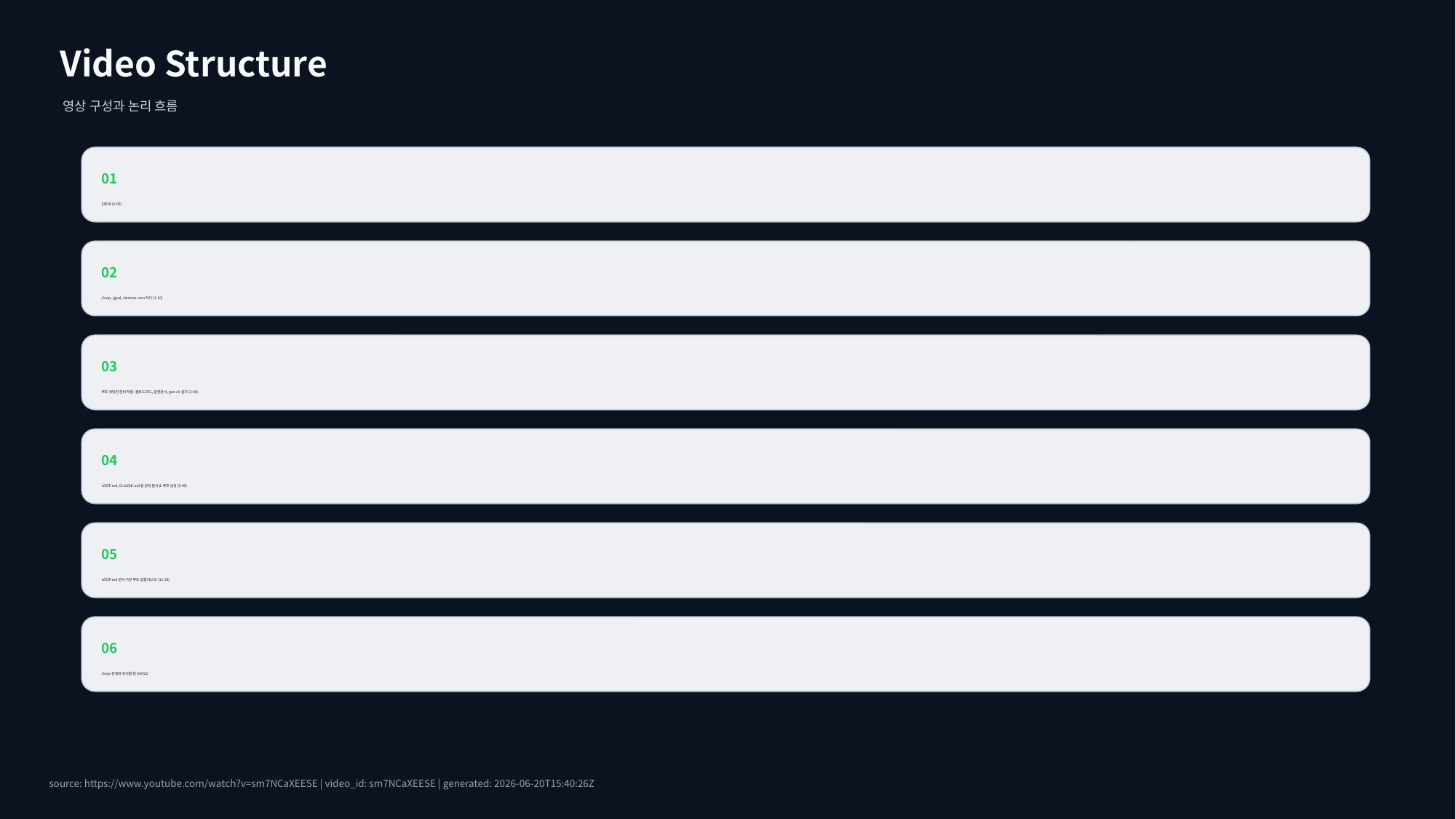

Video Structure
영상 구성과 논리 흐름

01
인트로 (0:00)

02
/loop, /goal, Hermes cron 차이 (1:10)

03
루프 셋팅전 준비 작업: 클로드코드, 운영문서, gws cli 설치 (3:06)

04
LOOP.md, CLAUDE.md 등 관리 문서 & 루프 생성 (6:40)

05
LOOP.md 문서 기반 루프 실행 테스트 (11:35)

06
/loop 한계와 유의할 점 (14:52)
source: https://www.youtube.com/watch?v=sm7NCaXEESE | video_id: sm7NCaXEESE | generated: 2026-06-20T15:40:26Z